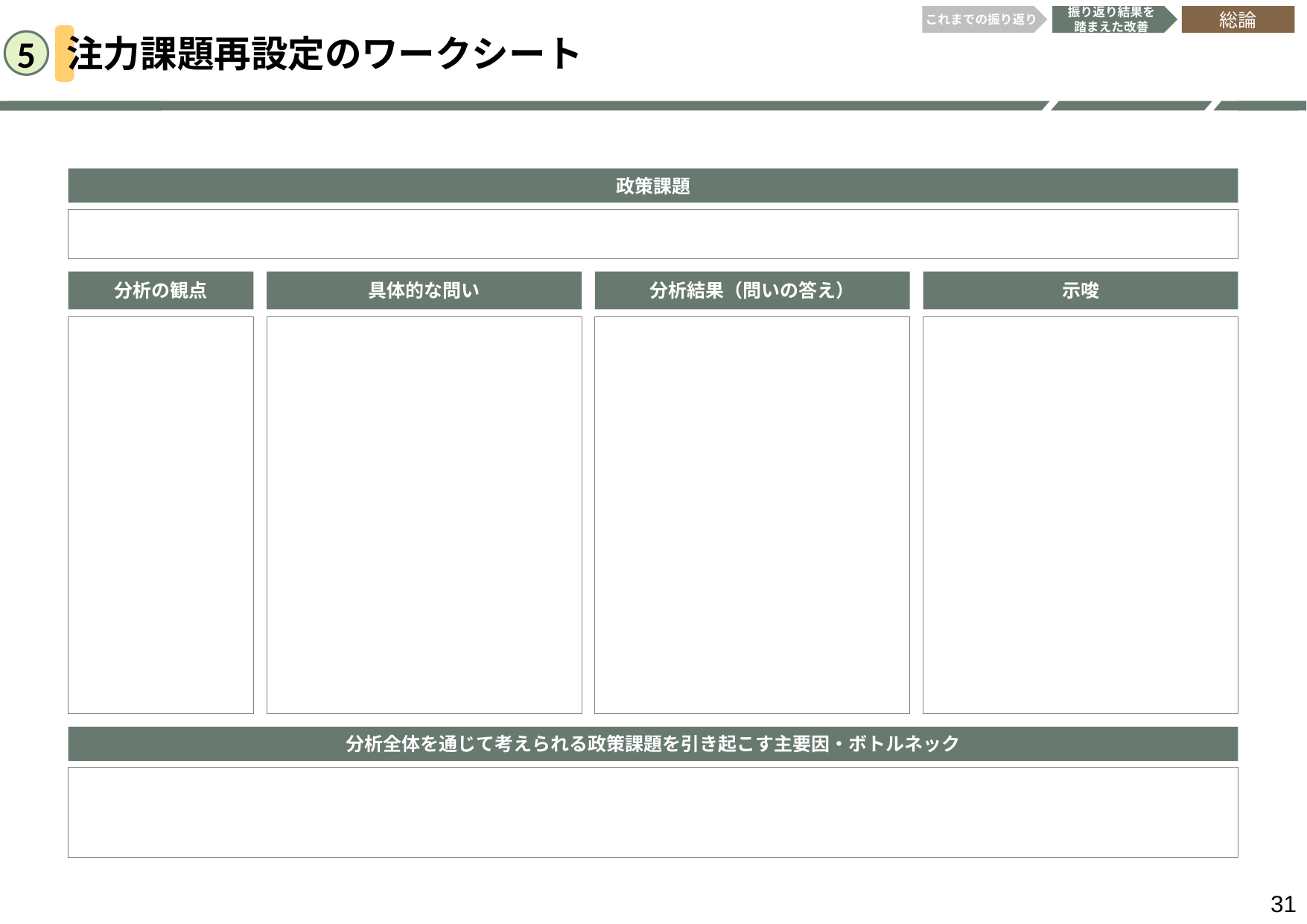

これまでの振り返り
振り返り結果を
踏まえた改善
総論
注力課題再設定のワークシート
5
政策課題

分析の観点
具体的な問い
分析結果（問いの答え）
示唆

分析全体を通じて考えられる政策課題を引き起こす主要因・ボトルネック

31